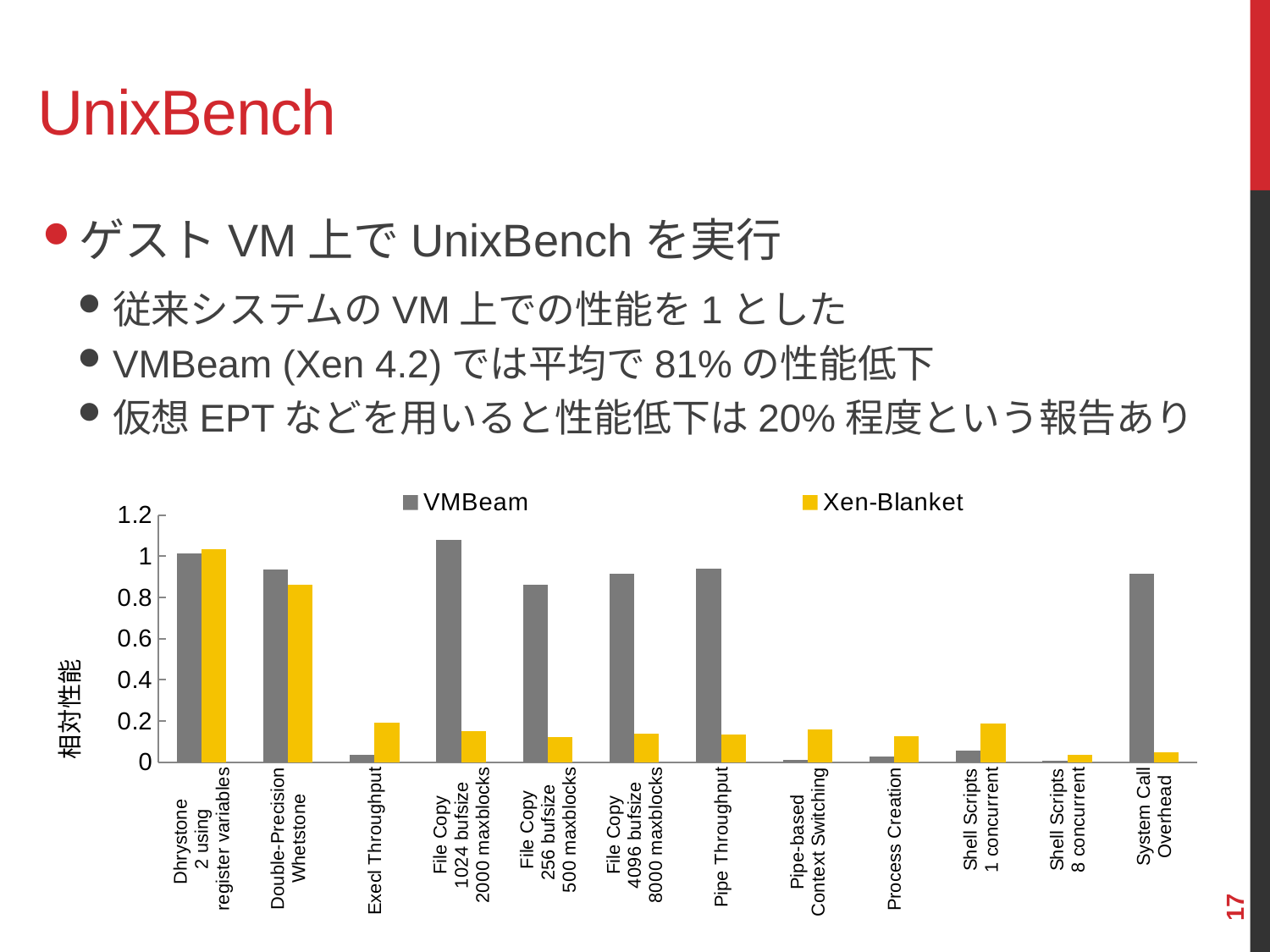

# UnixBench
ゲストVM上でUnixBenchを実行
従来システムのVM上での性能を1とした
VMBeam (Xen 4.2)では平均で81%の性能低下
仮想EPTなどを用いると性能低下は20%程度という報告あり

### Chart

| Category |  |  |
|---|---|---|
| Dhrystone
2 using
register variables | 1.0152239405503114 | 1.033581040369552 |
| Double-Precision
Whetstone | 0.9351198871650211 | 0.8600532831844537 |
| Execl Throughput | 0.03456867019620056 | 0.18966054188726253 |
| File Copy
1024 bufsize
2000 maxblocks | 1.081006720490731 | 0.1509629696450318 |
| File Copy
256 bufsize
500 maxblocks | 0.8634297749695156 | 0.12215940583083916 |
| File Copy
4096 bufsize
8000 maxblocks | 0.9154770211401739 | 0.13866520829011636 |
| Pipe Throughput | 0.9408962231581856 | 0.1322239867430781 |
| Pipe-based
Context Switching | 0.010885608856088561 | 0.15664206642066422 |
| Process Creation | 0.026759530791788853 | 0.125 |
| Shell Scripts
1 concurrent | 0.056013179571663914 | 0.18822075782537068 |
| Shell Scripts
8 concurrent | 0.006685326154778671 | 0.033604906138020786 |
| System Call
Overhead | 0.9128824544421531 | 0.04915618029544211 |
17